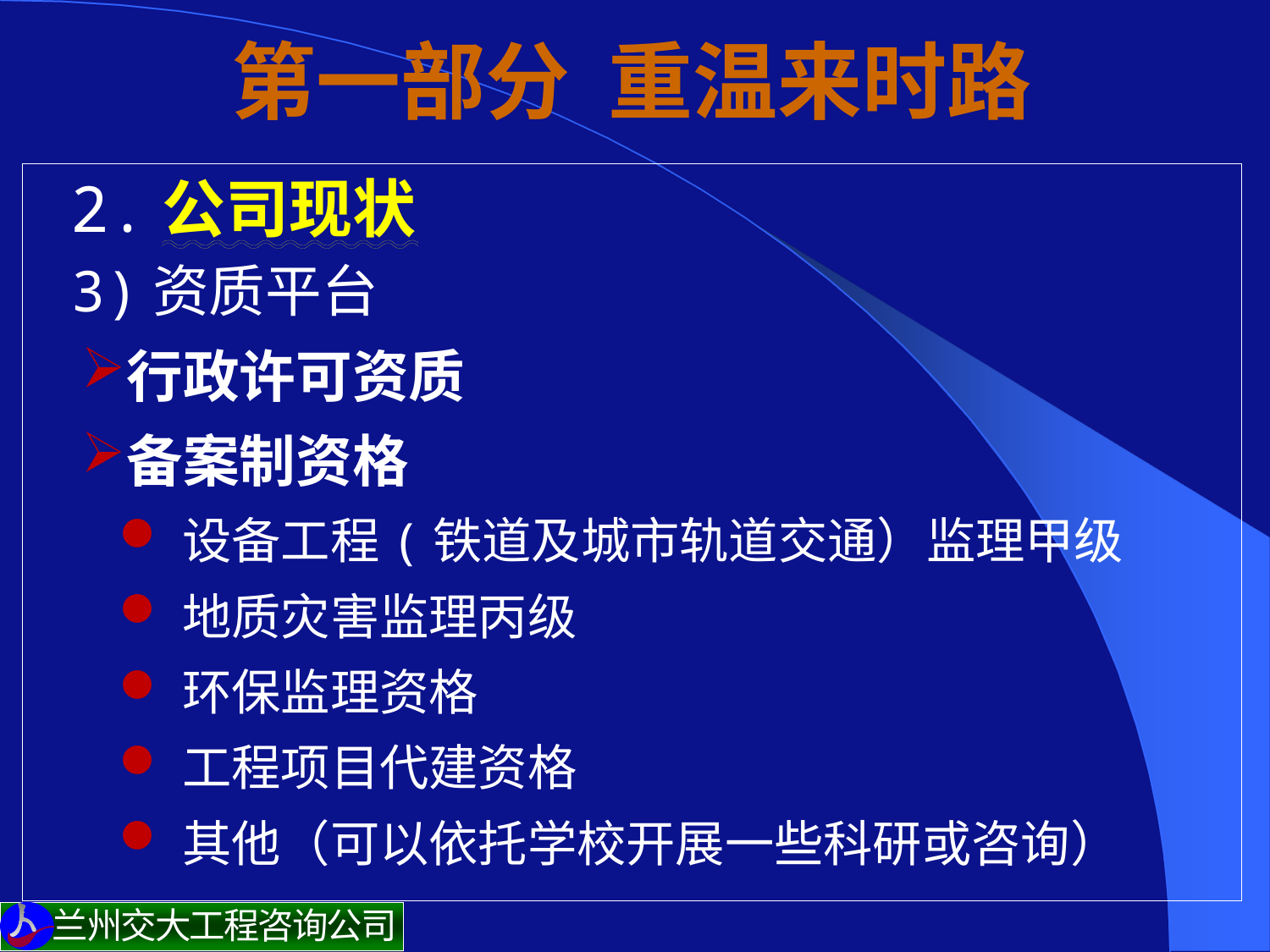

# 第一部分  重温来时路
 2.公司现状
3)资质平台
行政许可资质
备案制资格
设备工程(铁道及城市轨道交通）监理甲级
地质灾害监理丙级
环保监理资格
工程项目代建资格
其他（可以依托学校开展一些科研或咨询）